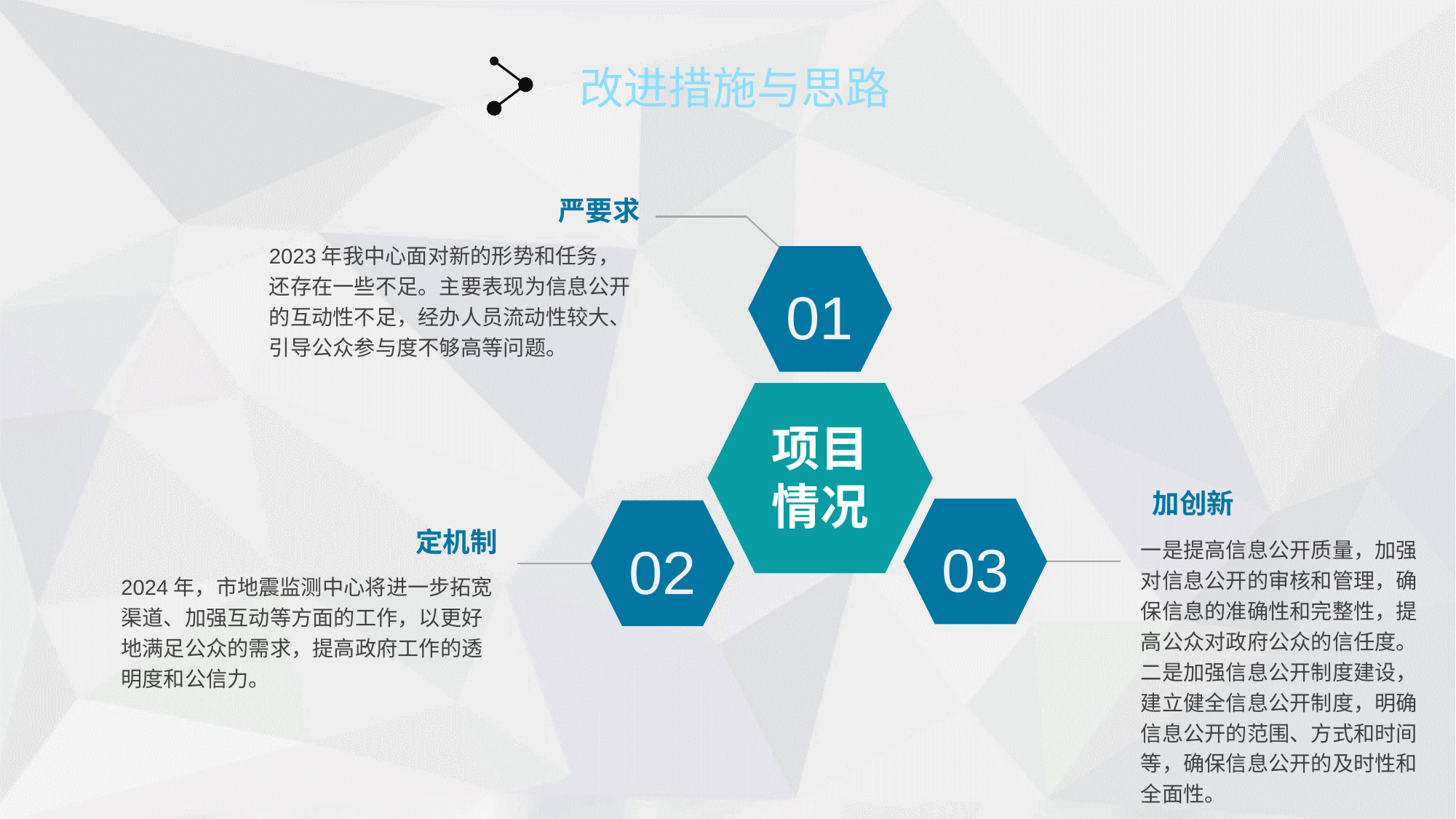

改进措施与思路
严要求
2023年我中心面对新的形势和任务，还存在一些不足。主要表现为信息公开的互动性不足，经办人员流动性较大、引导公众参与度不够高等问题。

01

项目情况
加创新

03

02
定机制
一是提高信息公开质量，加强对信息公开的审核和管理，确保信息的准确性和完整性，提高公众对政府公众的信任度。二是加强信息公开制度建设，建立健全信息公开制度，明确信息公开的范围、方式和时间等，确保信息公开的及时性和全面性。
2024年，市地震监测中心将进一步拓宽渠道、加强互动等方面的工作，以更好地满足公众的需求，提高政府工作的透明度和公信力。